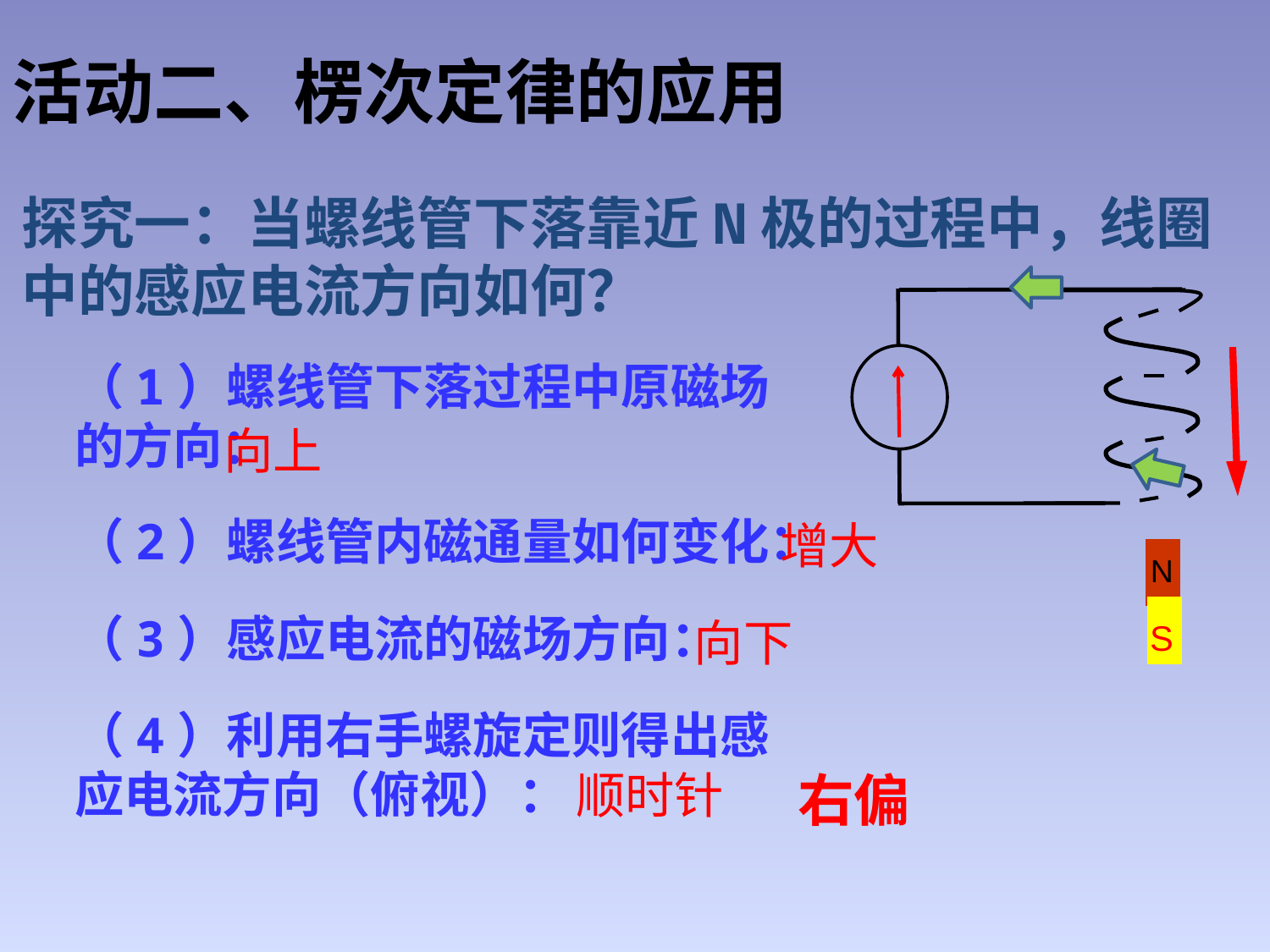

活动二、楞次定律的应用
探究一：当螺线管下落靠近N极的过程中，线圈中的感应电流方向如何？

S
N
（1）螺线管下落过程中原磁场的方向：
向上

（2）螺线管内磁通量如何变化：
增大
（3）感应电流的磁场方向：
向下
（4）利用右手螺旋定则得出感应电流方向（俯视）：
顺时针
右偏